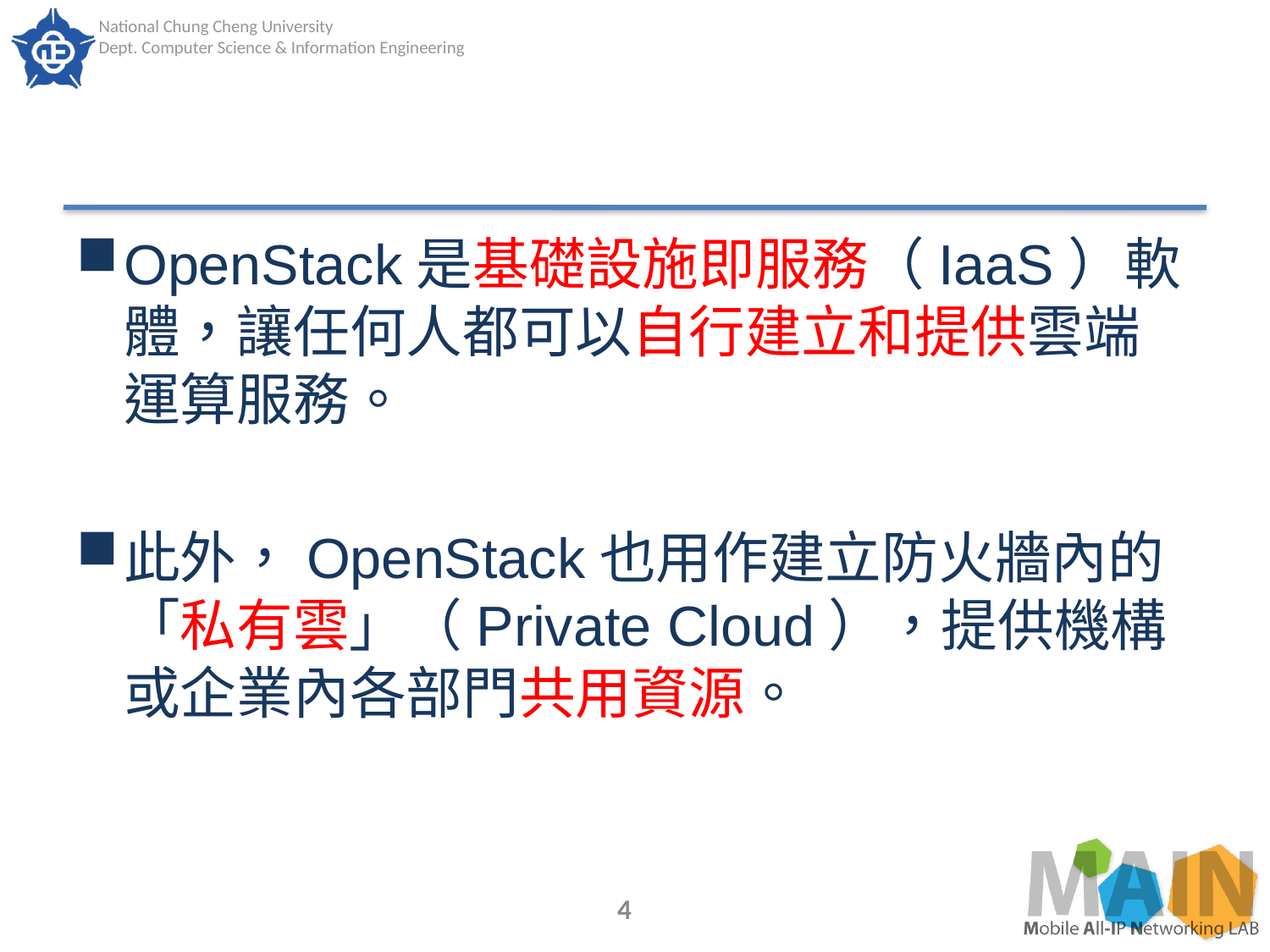

#
OpenStack是基礎設施即服務（IaaS）軟體，讓任何人都可以自行建立和提供雲端運算服務。

此外，OpenStack也用作建立防火牆內的「私有雲」（Private Cloud），提供機構或企業內各部門共用資源。
4